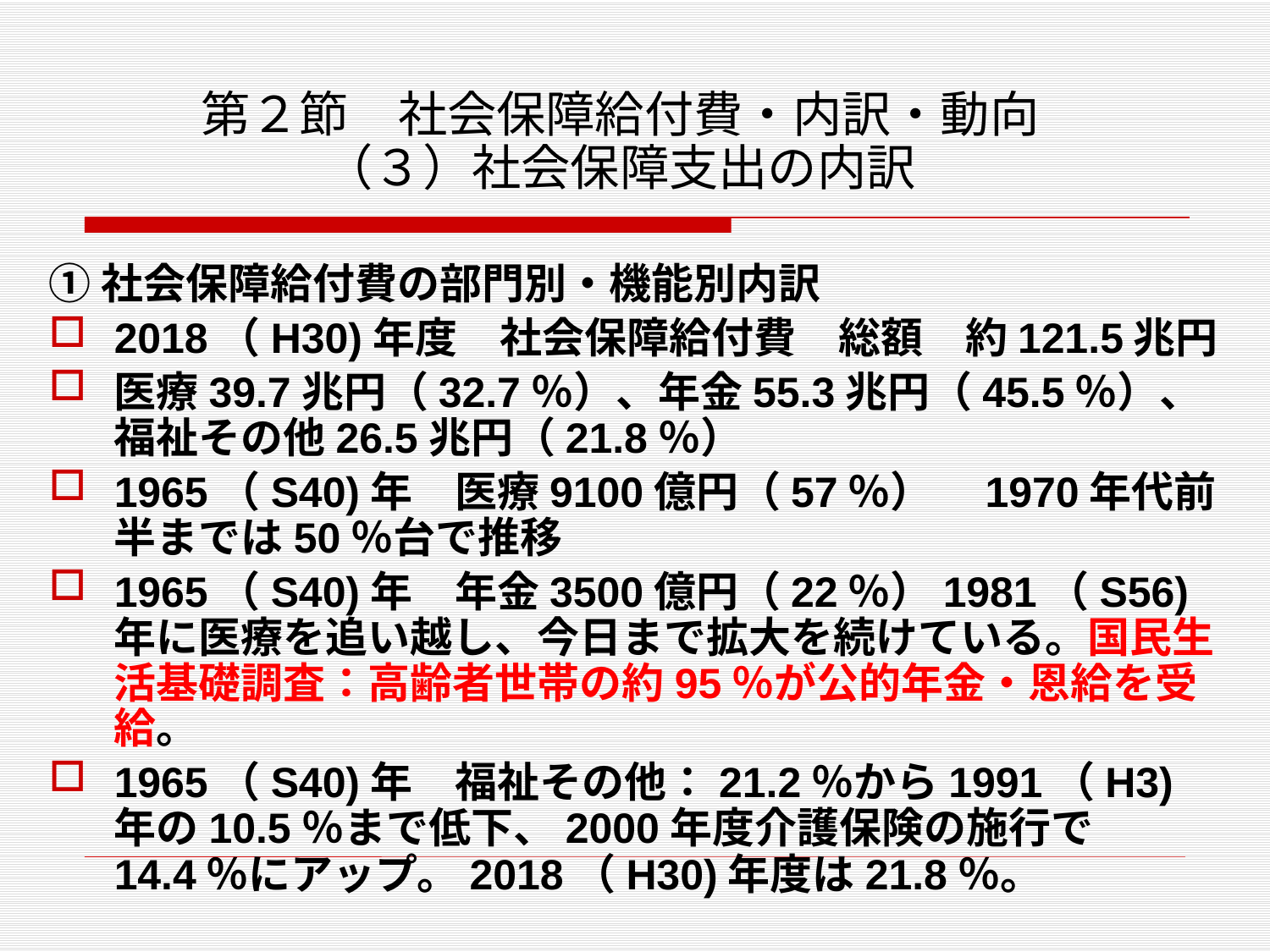

# 第２節　社会保障給付費・内訳・動向 （３）社会保障支出の内訳
①社会保障給付費の部門別・機能別内訳
2018（H30)年度　社会保障給付費　総額　約121.5兆円
医療39.7兆円（32.7％）、年金55.3兆円（45.5％）、福祉その他26.5兆円（21.8％）
1965（S40)年　医療9100億円（57％）　1970年代前半までは50％台で推移
1965（S40)年　年金3500億円（22％）1981（S56)年に医療を追い越し、今日まで拡大を続けている。国民生活基礎調査：高齢者世帯の約95％が公的年金・恩給を受給。
1965（S40)年　福祉その他：21.2％から1991（H3)年の10.5％まで低下、2000年度介護保険の施行で14.4％にアップ。2018（H30)年度は21.8％。